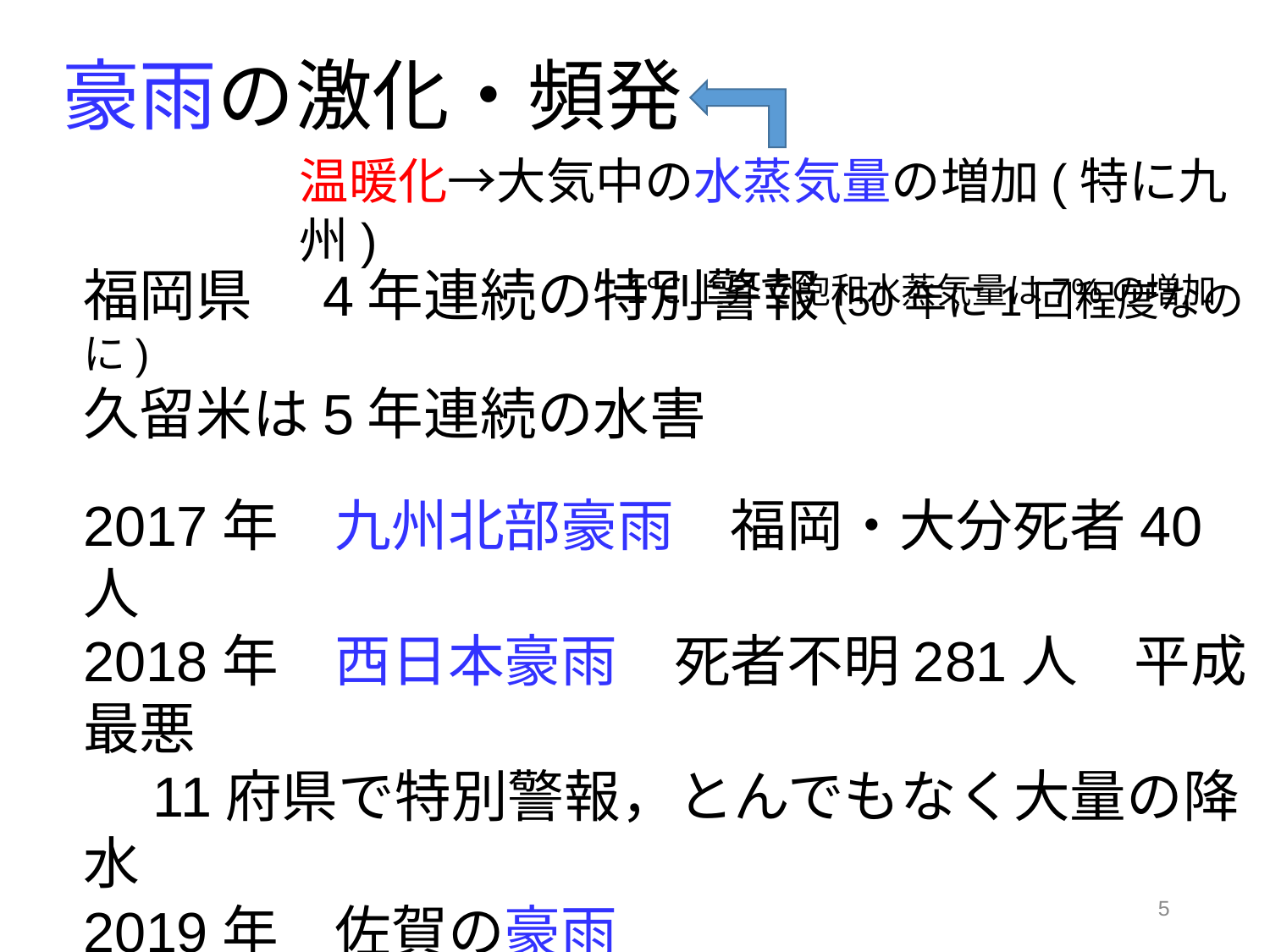

豪雨の激化・頻発

温暖化→大気中の水蒸気量の増加(特に九州)
　　　　　　　　　1℃上昇で飽和水蒸気量は7%の増加
福岡県　4年連続の特別警報(50年に1回程度なのに)
久留米は5年連続の水害

2017年　九州北部豪雨　福岡・大分死者40人
2018年　西日本豪雨　死者不明281人　平成最悪
　11府県で特別警報，とんでもなく大量の降水
2019年　佐賀の豪雨
2020年　7月豪雨　死者不明86人(九州79人)
2021年　8月の大雨
　　ともに西日本豪雨を超える総降水量
5